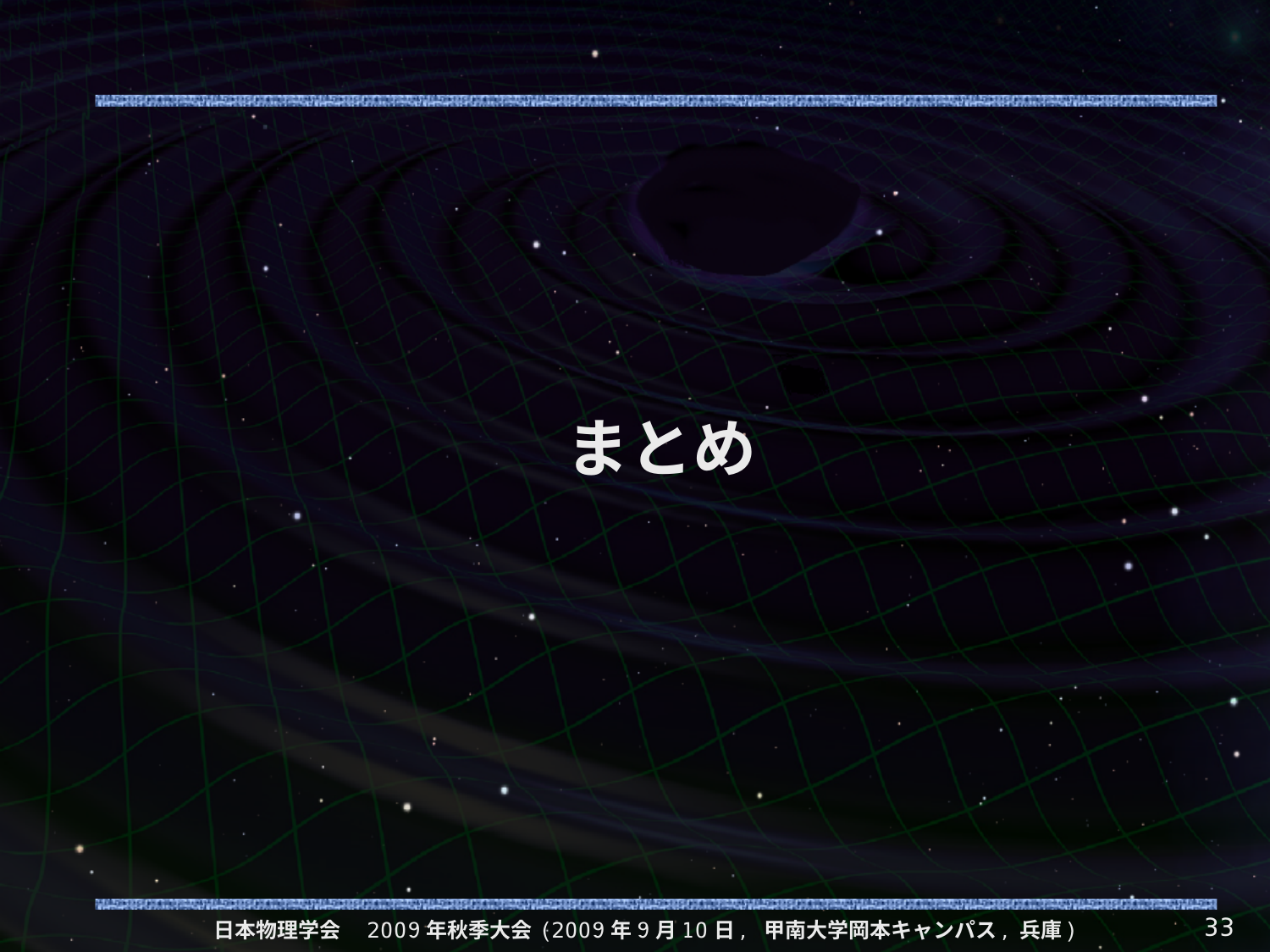

#

　　　　             まとめ

33
日本物理学会　2009年秋季大会 (2009年9月10日,  甲南大学岡本キャンパス, 兵庫)